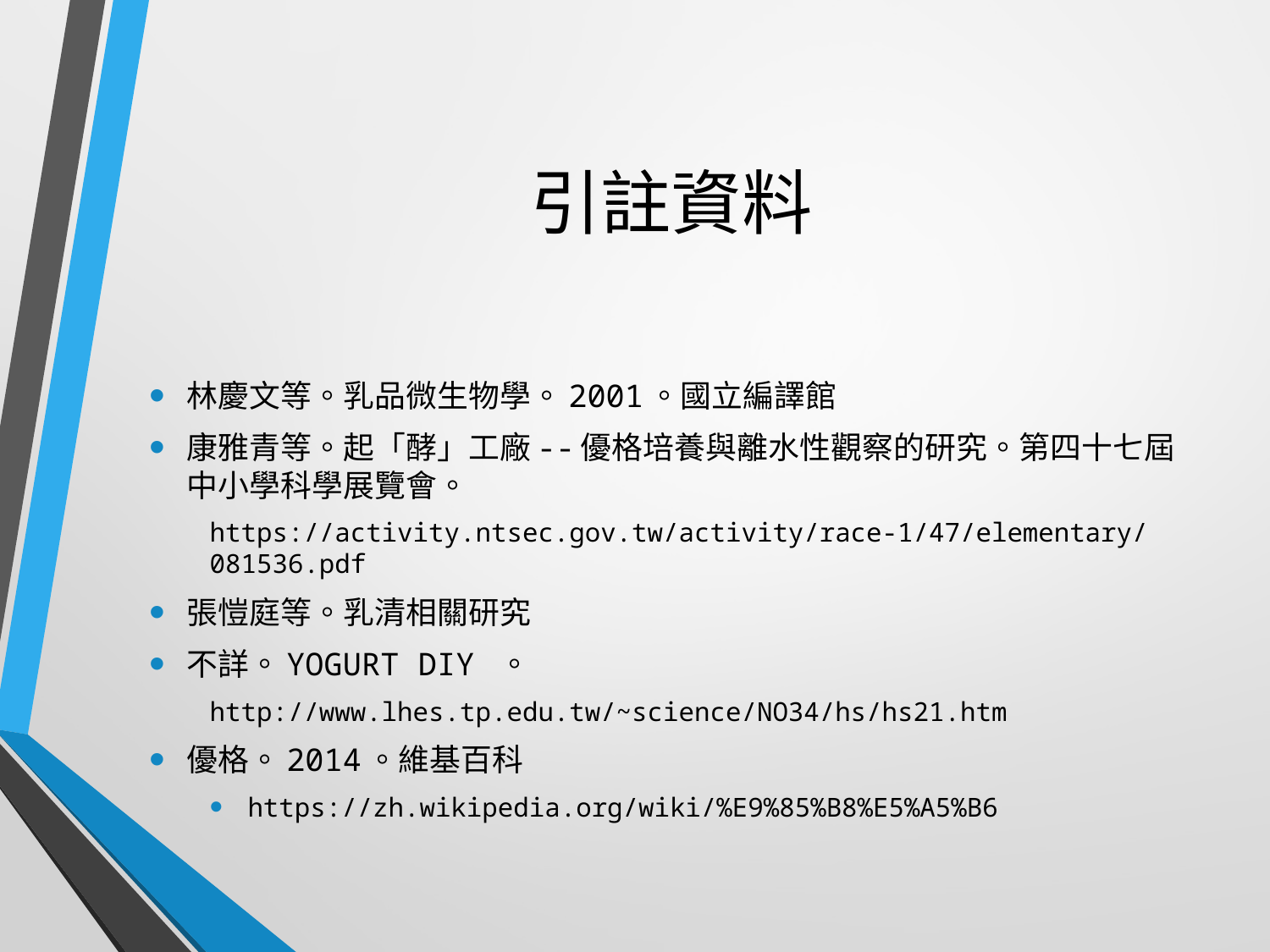

# 引註資料
林慶文等。乳品微生物學。2001。國立編譯館
康雅青等。起「酵」工廠--優格培養與離水性觀察的研究。第四十七屆中小學科學展覽會。
https://activity.ntsec.gov.tw/activity/race-1/47/elementary/081536.pdf
張愷庭等。乳清相關研究
不詳。YOGURT DIY 。
http://www.lhes.tp.edu.tw/~science/NO34/hs/hs21.htm
優格。2014。維基百科
https://zh.wikipedia.org/wiki/%E9%85%B8%E5%A5%B6